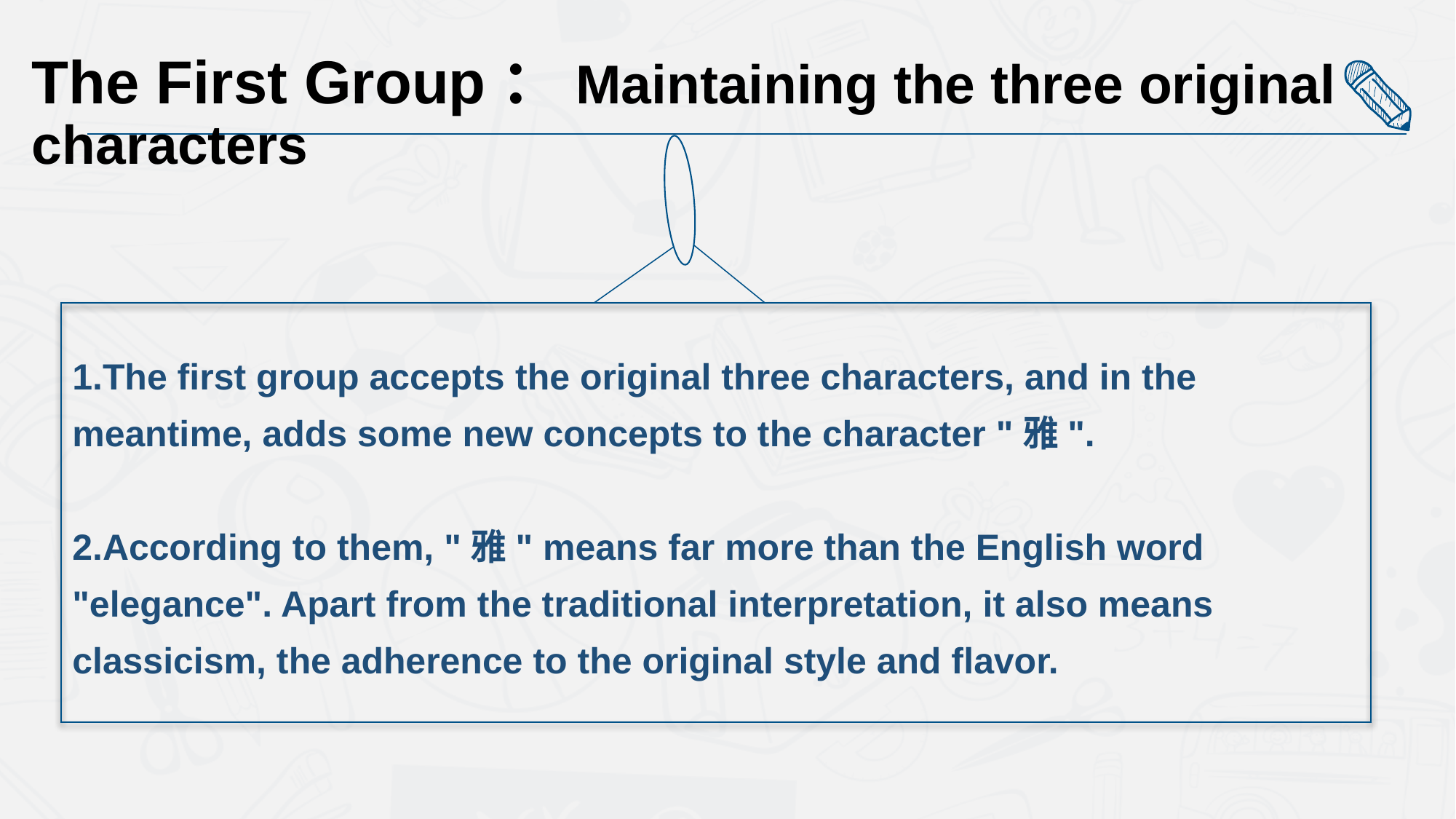

The First Group：Maintaining the three original characters

1.The first group accepts the original three characters, and in the meantime, adds some new concepts to the character "雅".

2.According to them, "雅" means far more than the English word "elegance". Apart from the traditional interpretation, it also means classicism, the adherence to the original style and flavor.